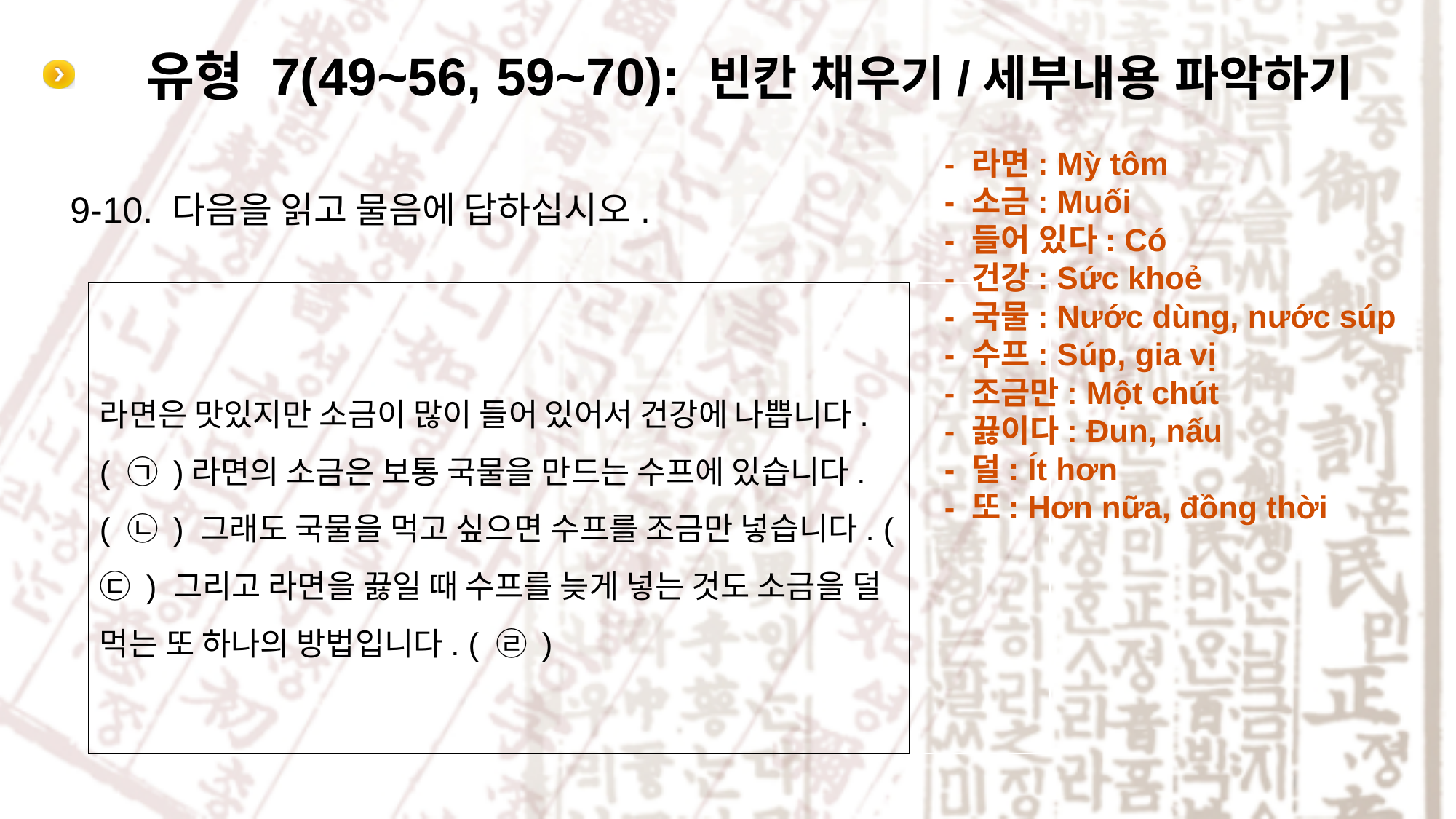

# 유형 7(49~56, 59~70): 빈칸 채우기/세부내용 파악하기
- 라면: Mỳ tôm
- 소금: Muối
- 들어 있다: Có
- 건강: Sức khoẻ
- 국물: Nước dùng, nước súp
- 수프: Súp, gia vị
- 조금만: Một chút
- 끓이다: Đun, nấu
- 덜: Ít hơn
- 또: Hơn nữa, đồng thời
9-10. 다음을 읽고 물음에 답하십시오.
라면은 맛있지만 소금이 많이 들어 있어서 건강에 나쁩니다. ( ㉠ )라면의 소금은 보통 국물을 만드는 수프에 있습니다. ( ㉡ ) 그래도 국물을 먹고 싶으면 수프를 조금만 넣습니다. ( ㉢ ) 그리고 라면을 끓일 때 수프를 늦게 넣는 것도 소금을 덜 먹는 또 하나의 방법입니다. ( ㉣ )